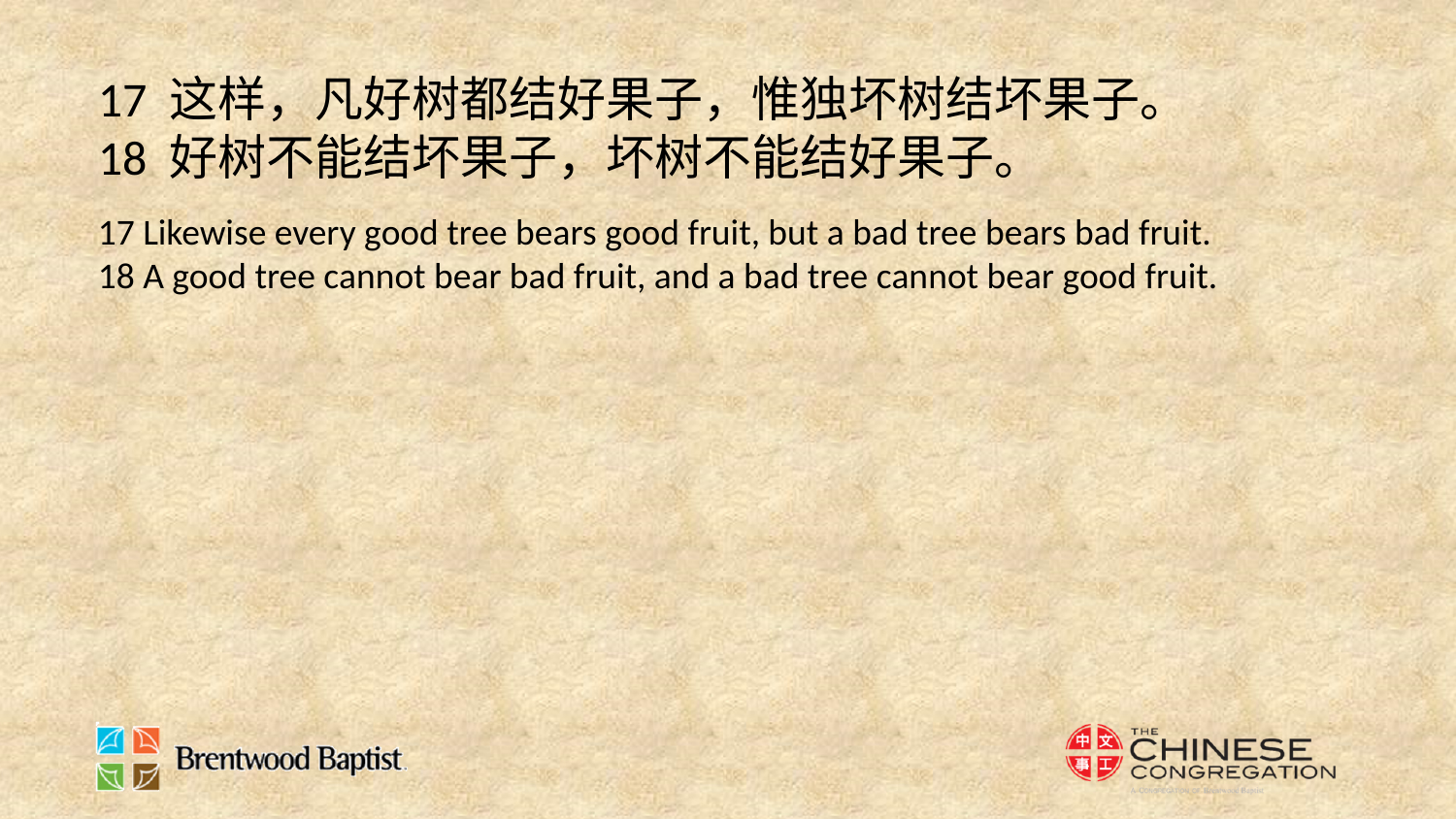

17 这样，凡好树都结好果子，惟独坏树结坏果子。
18 好树不能结坏果子，坏树不能结好果子。

17 Likewise every good tree bears good fruit, but a bad tree bears bad fruit.
18 A good tree cannot bear bad fruit, and a bad tree cannot bear good fruit.